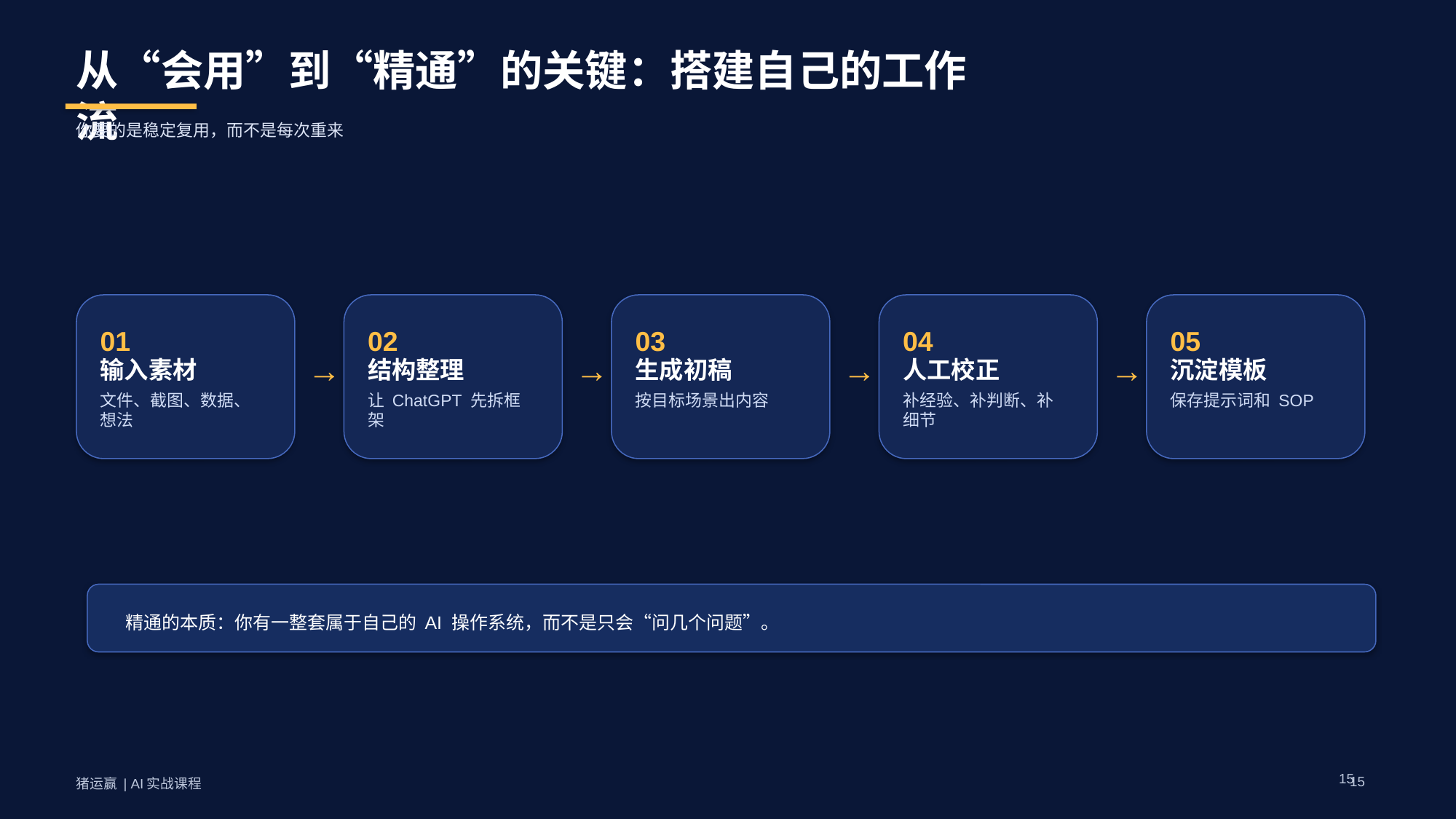

从“会用”到“精通”的关键：搭建自己的工作流

你要的是稳定复用，而不是每次重来

01
02
03
04
05
→
→
→
→
输入素材
结构整理
生成初稿
人工校正
沉淀模板
文件、截图、数据、想法
让 ChatGPT 先拆框架
按目标场景出内容
补经验、补判断、补细节
保存提示词和 SOP

精通的本质：你有一整套属于自己的 AI 操作系统，而不是只会“问几个问题”。
15
15
猪运赢 | AI实战课程